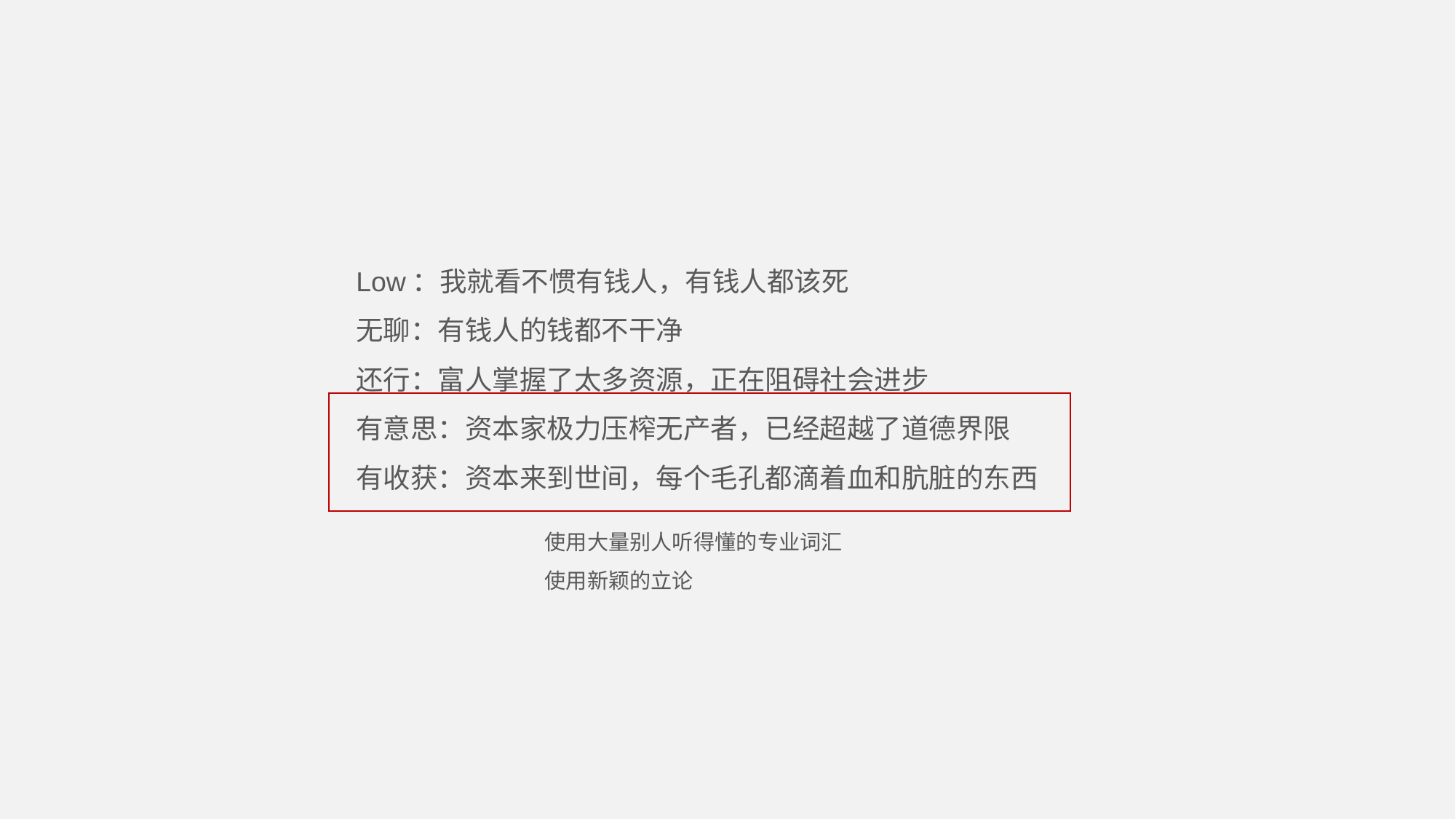

Low：我就看不惯有钱人，有钱人都该死
无聊：有钱人的钱都不干净
还行：富人掌握了太多资源，正在阻碍社会进步
有意思：资本家极力压榨无产者，已经超越了道德界限
有收获：资本来到世间，每个毛孔都滴着血和肮脏的东西

使用大量别人听得懂的专业词汇
使用新颖的立论